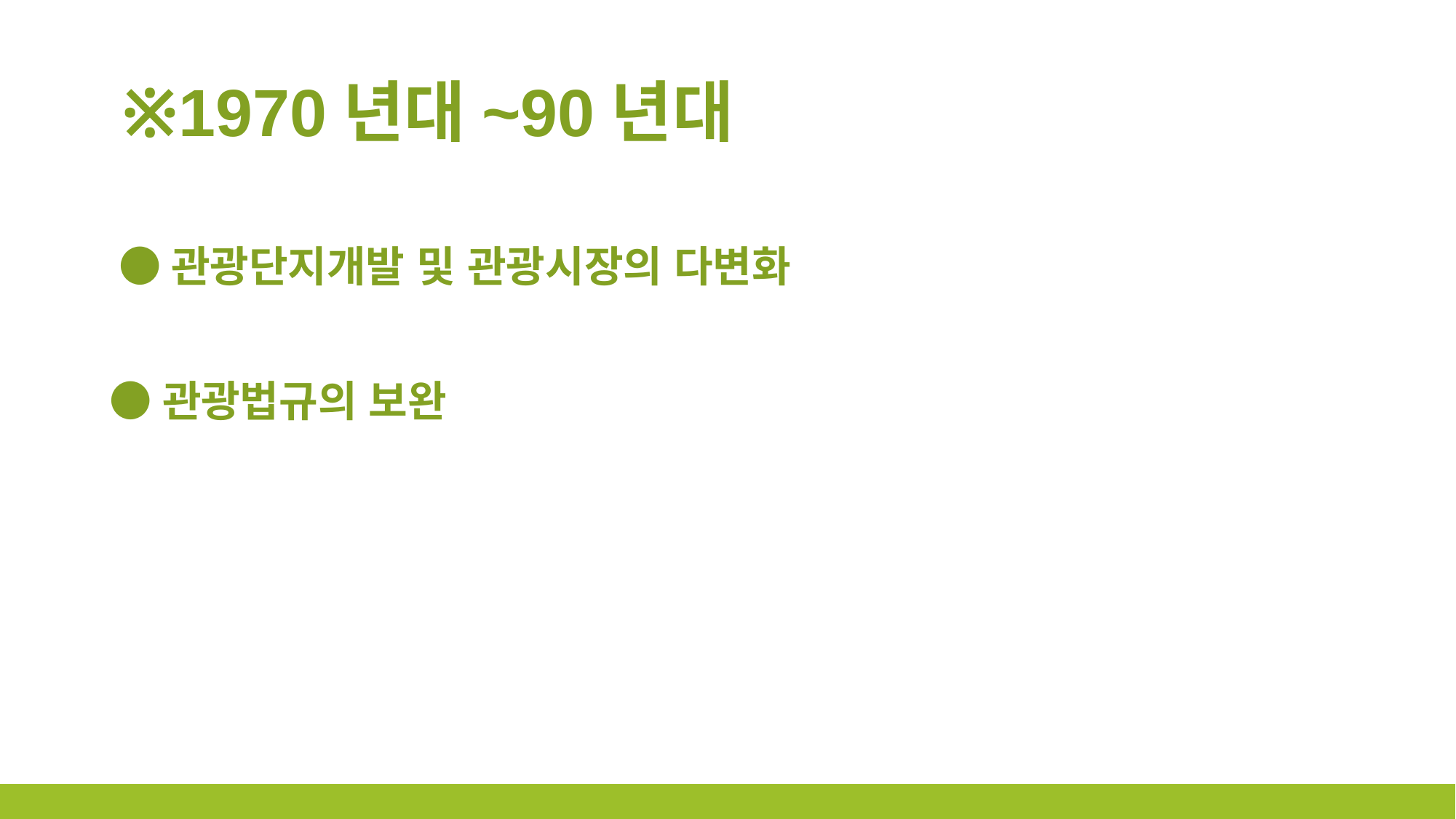

※1970년대~90년대
  ●관광단지개발 및 관광시장의 다변화
  ●관광법규의 보완